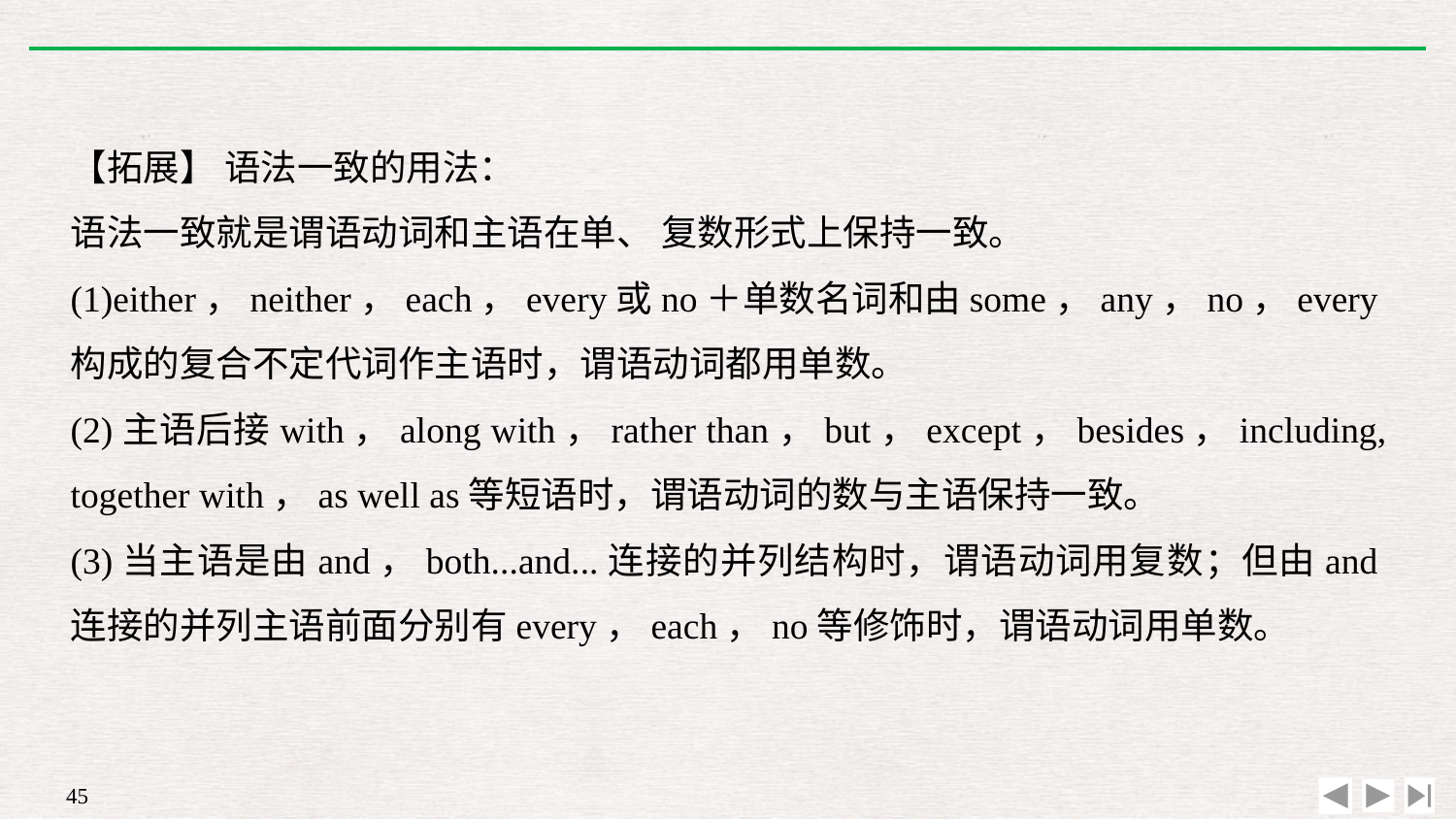

【拓展】 语法一致的用法：
语法一致就是谓语动词和主语在单、 复数形式上保持一致。
(1)either，neither，each，every或no＋单数名词和由some，any，no，every构成的复合不定代词作主语时，谓语动词都用单数。
(2)主语后接with，along with，rather than，but，except，besides，including, together with，as well as等短语时，谓语动词的数与主语保持一致。
(3)当主语是由and，both...and...连接的并列结构时，谓语动词用复数；但由and连接的并列主语前面分别有every，each，no等修饰时，谓语动词用单数。